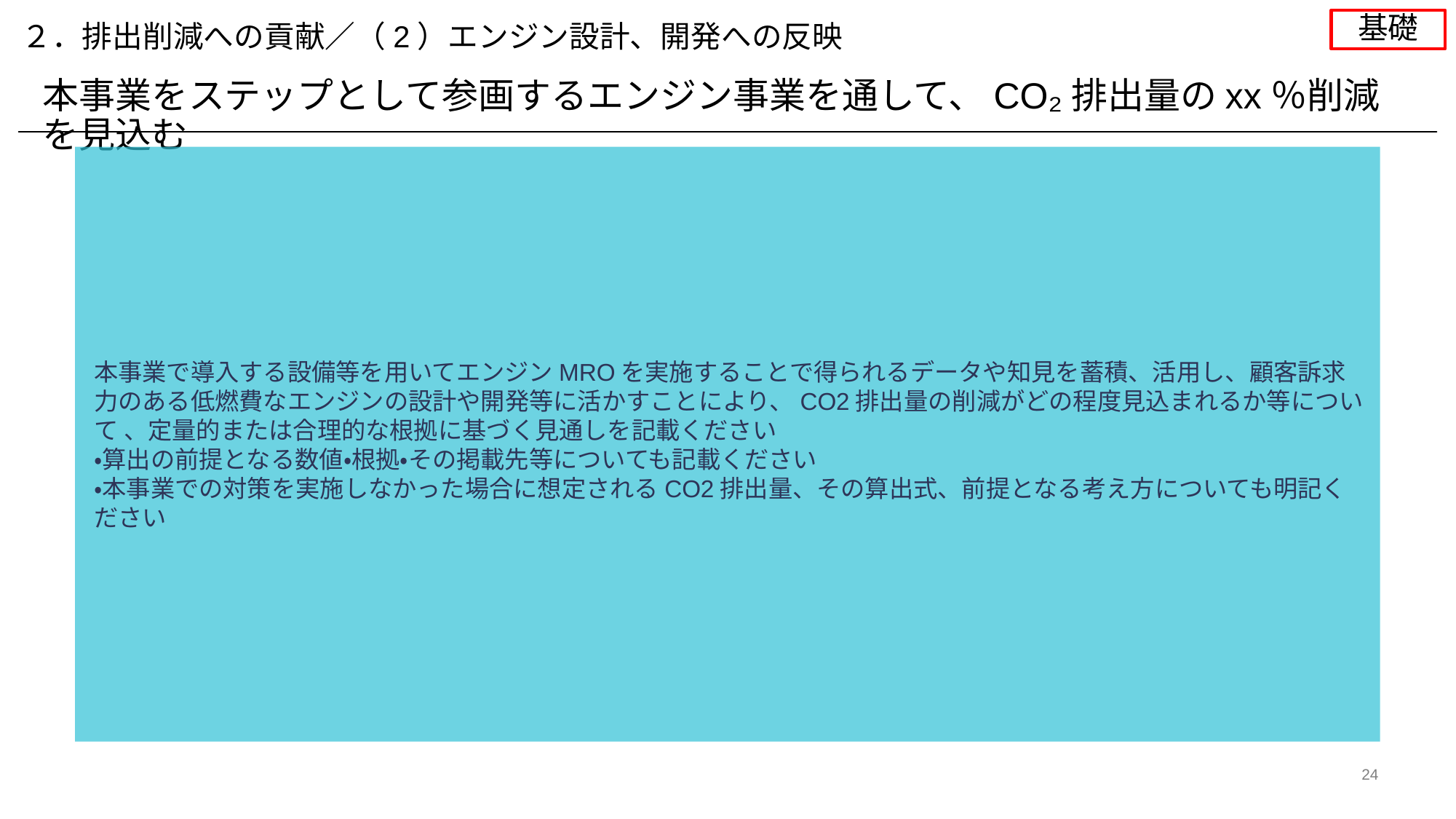

基礎
２．排出削減への貢献／（2）エンジン設計、開発への反映
本事業をステップとして参画するエンジン事業を通して、CO₂排出量のxx％削減を見込む
本事業で導入する設備等を用いてエンジンMROを実施することで得られるデータや知見を蓄積、活用し、顧客訴求力のある低燃費なエンジンの設計や開発等に活かすことにより、CO2排出量の削減がどの程度見込まれるか等について 、定量的または合理的な根拠に基づく見通しを記載ください
・算出の前提となる数値・根拠・その掲載先等についても記載ください
・本事業での対策を実施しなかった場合に想定されるCO2排出量、その算出式、前提となる考え方についても明記ください